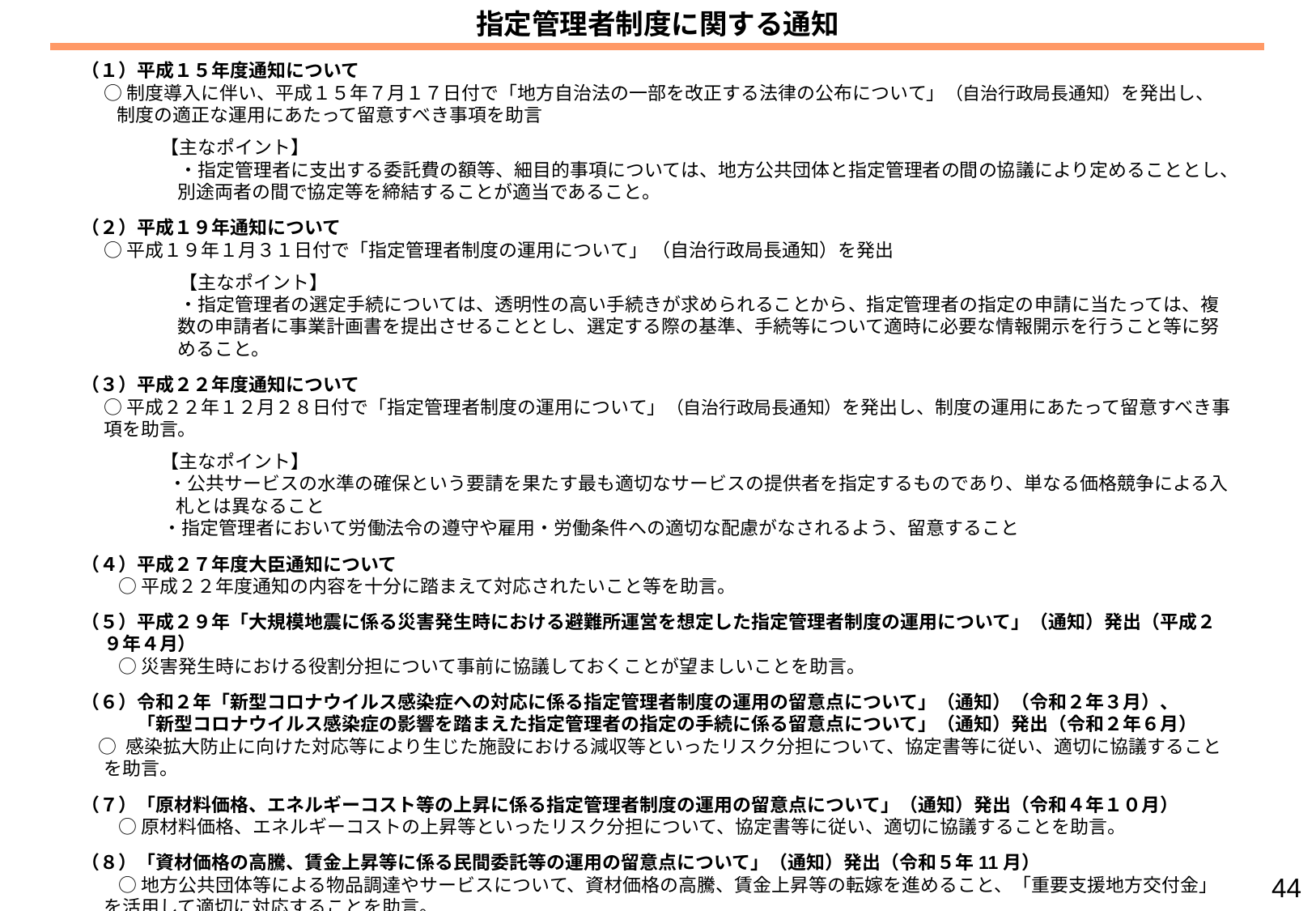

指定管理者制度に関する通知
（１）平成１５年度通知について
　 ○ 制度導入に伴い、平成１５年７月１７日付で「地方自治法の一部を改正する法律の公布について」（自治行政局長通知）を発出し、 制度の適正な運用にあたって留意すべき事項を助言
　【主なポイント】
　　・指定管理者に支出する委託費の額等、細目的事項については、地方公共団体と指定管理者の間の協議により定めることとし、別途両者の間で協定等を締結することが適当であること。
（２）平成１９年通知について
　 ○ 平成１９年１月３１日付で「指定管理者制度の運用について」 （自治行政局長通知）を発出
　　【主なポイント】
　　・指定管理者の選定手続については、透明性の高い手続きが求められることから、指定管理者の指定の申請に当たっては、複数の申請者に事業計画書を提出させることとし、選定する際の基準、手続等について適時に必要な情報開示を行うこと等に努めること。
（３）平成２２年度通知について
　 ○ 平成２２年１２月２８日付で「指定管理者制度の運用について」（自治行政局長通知）を発出し、制度の運用にあたって留意すべき事項を助言。
　【主なポイント】
　  ・公共サービスの水準の確保という要請を果たす最も適切なサービスの提供者を指定するものであり、単なる価格競争による入札とは異なること
    ・指定管理者において労働法令の遵守や雇用・労働条件への適切な配慮がなされるよう、留意すること
（４）平成２７年度大臣通知について
　　○ 平成２２年度通知の内容を十分に踏まえて対応されたいこと等を助言。
（５）平成２９年「大規模地震に係る災害発生時における避難所運営を想定した指定管理者制度の運用について」（通知）発出（平成２９年４月）
　　○ 災害発生時における役割分担について事前に協議しておくことが望ましいことを助言。
（６）令和２年「新型コロナウイルス感染症への対応に係る指定管理者制度の運用の留意点について」（通知）（令和２年３月）、
　　　「新型コロナウイルス感染症の影響を踏まえた指定管理者の指定の手続に係る留意点について」（通知）発出（令和２年６月）
    ○ 感染拡大防止に向けた対応等により生じた施設における減収等といったリスク分担について、協定書等に従い、適切に協議することを助言。
（７）「原材料価格、エネルギーコスト等の上昇に係る指定管理者制度の運用の留意点について」（通知）発出（令和４年１０月）
　　○ 原材料価格、エネルギーコストの上昇等といったリスク分担について、協定書等に従い、適切に協議することを助言。
（８）「資材価格の高騰、賃金上昇等に係る民間委託等の運用の留意点について」（通知）発出（令和５年11月）
　　○ 地方公共団体等による物品調達やサービスについて、資材価格の高騰、賃金上昇等の転嫁を進めること、「重要支援地方交付金」を活用して適切に対応することを助言。
（９）「指定管理者制度等の運用の留意事項について」（令和６年４月）
　　○ 課題（コスト等の上昇等）への対応の事例や過去に発出した助言通知を改めて整理し情報提供。
44